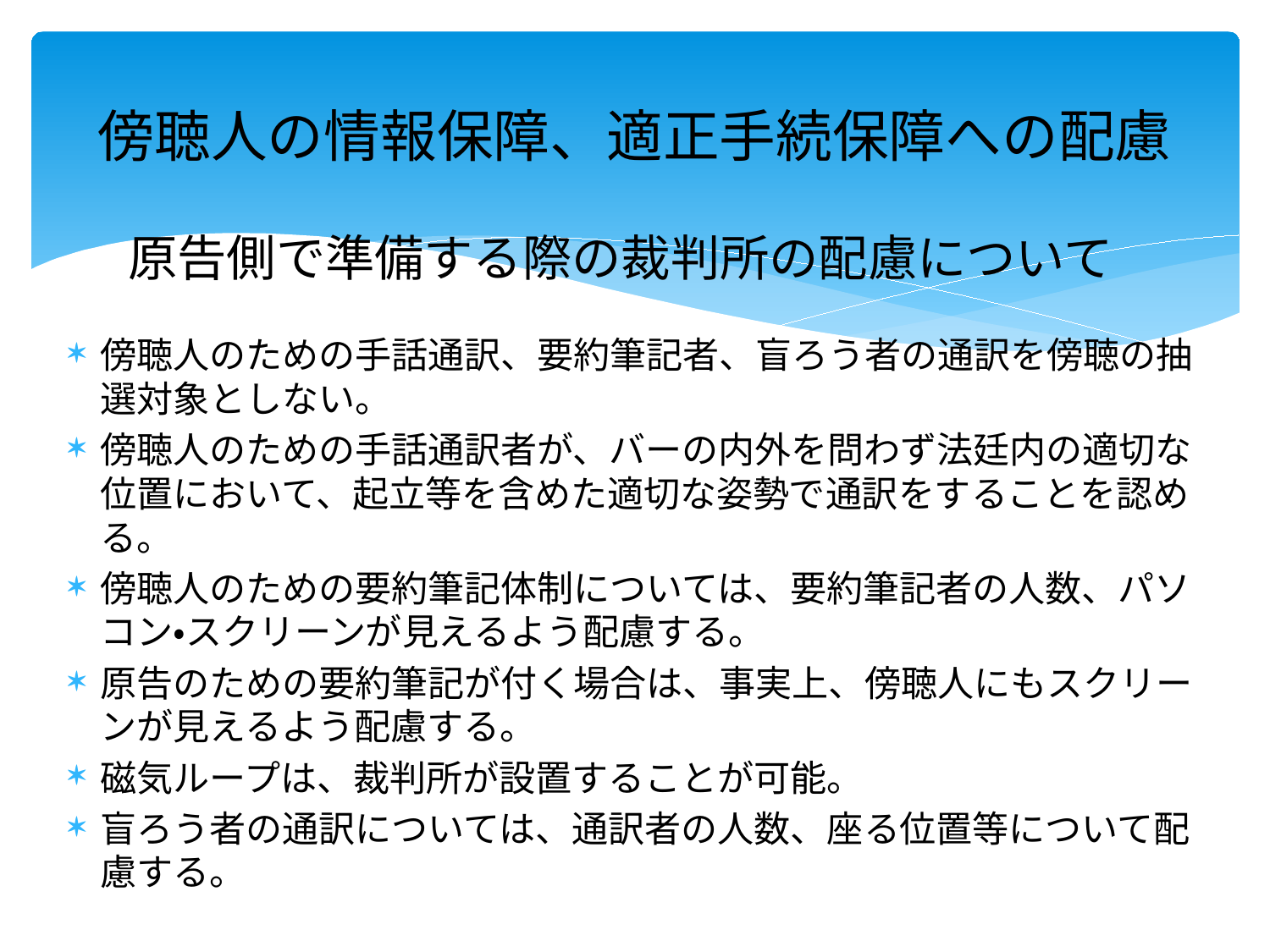

# 傍聴人の情報保障、適正手続保障への配慮
原告側で準備する際の裁判所の配慮について
傍聴人のための手話通訳、要約筆記者、盲ろう者の通訳を傍聴の抽選対象としない。
傍聴人のための手話通訳者が、バーの内外を問わず法廷内の適切な位置において、起立等を含めた適切な姿勢で通訳をすることを認める。
傍聴人のための要約筆記体制については、要約筆記者の人数、パソコン・スクリーンが見えるよう配慮する。
原告のための要約筆記が付く場合は、事実上、傍聴人にもスクリーンが見えるよう配慮する。
磁気ループは、裁判所が設置することが可能。
盲ろう者の通訳については、通訳者の人数、座る位置等について配慮する。